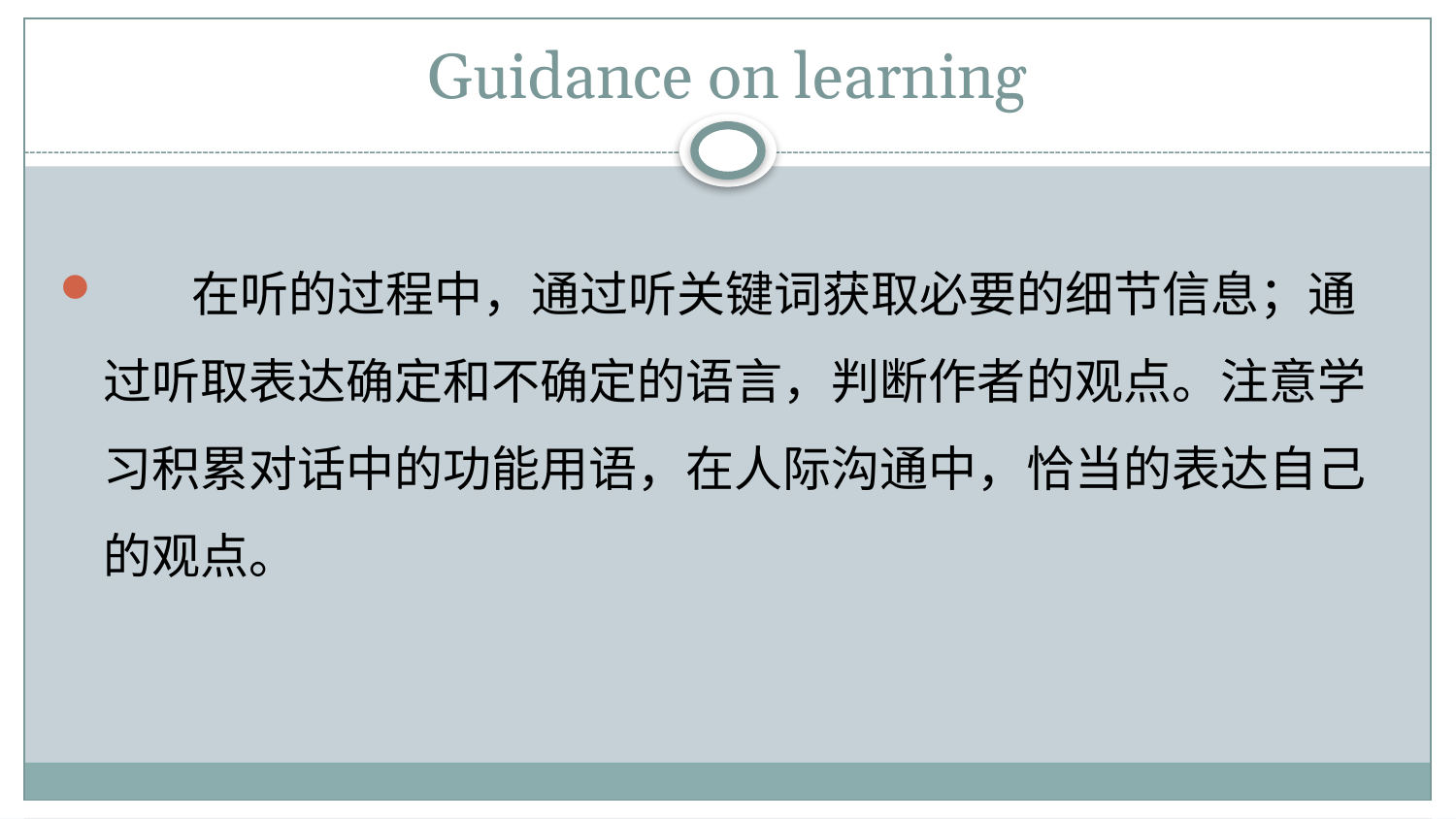

# Guidance on learning
       在听的过程中，通过听关键词获取必要的细节信息；通过听取表达确定和不确定的语言，判断作者的观点。注意学习积累对话中的功能用语，在人际沟通中，恰当的表达自己的观点。